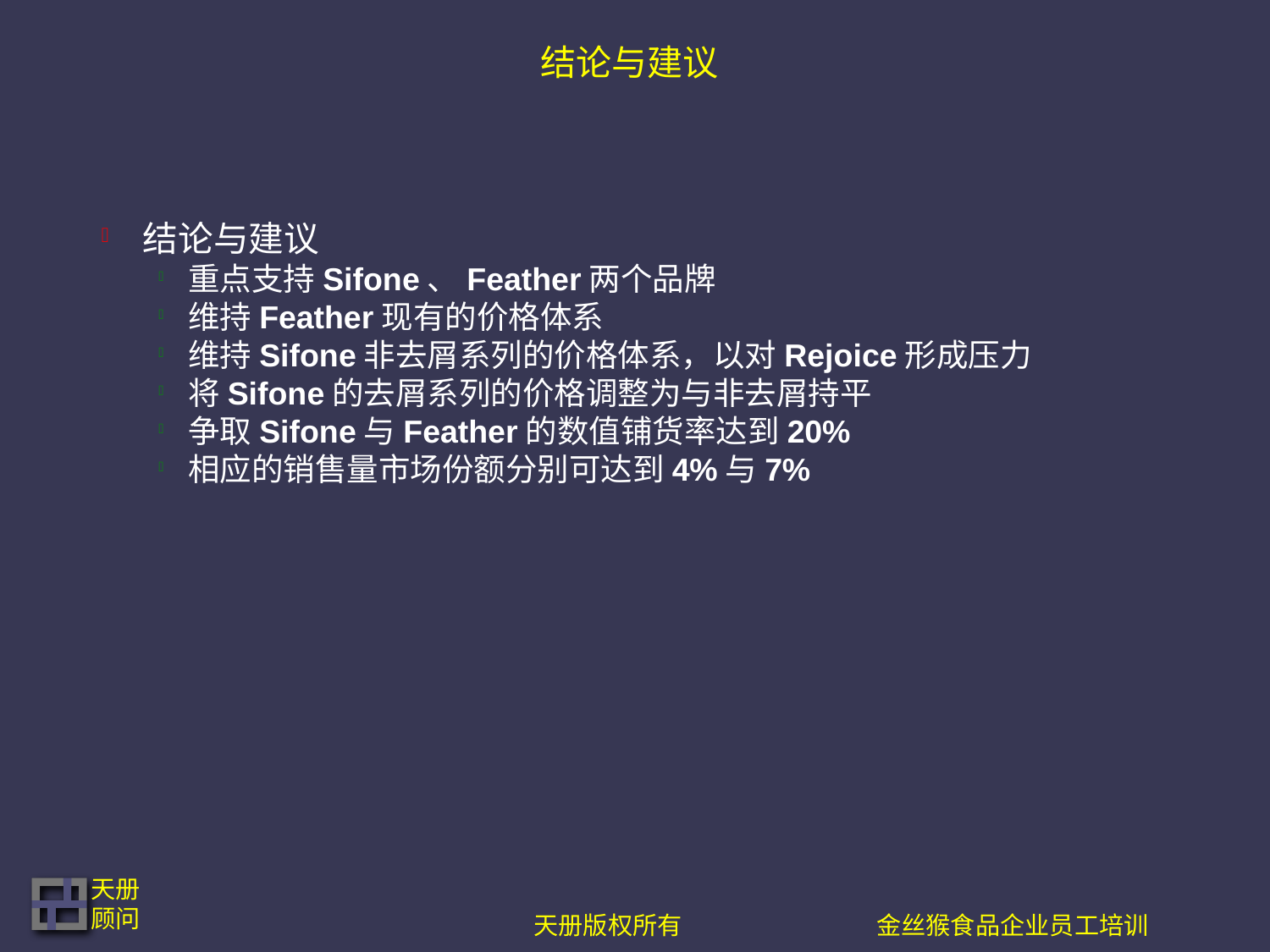

# 结论与建议
结论与建议
重点支持Sifone、Feather两个品牌
维持Feather现有的价格体系
维持Sifone非去屑系列的价格体系，以对Rejoice形成压力
将Sifone的去屑系列的价格调整为与非去屑持平
争取Sifone与Feather的数值铺货率达到20%
相应的销售量市场份额分别可达到4%与7%
20